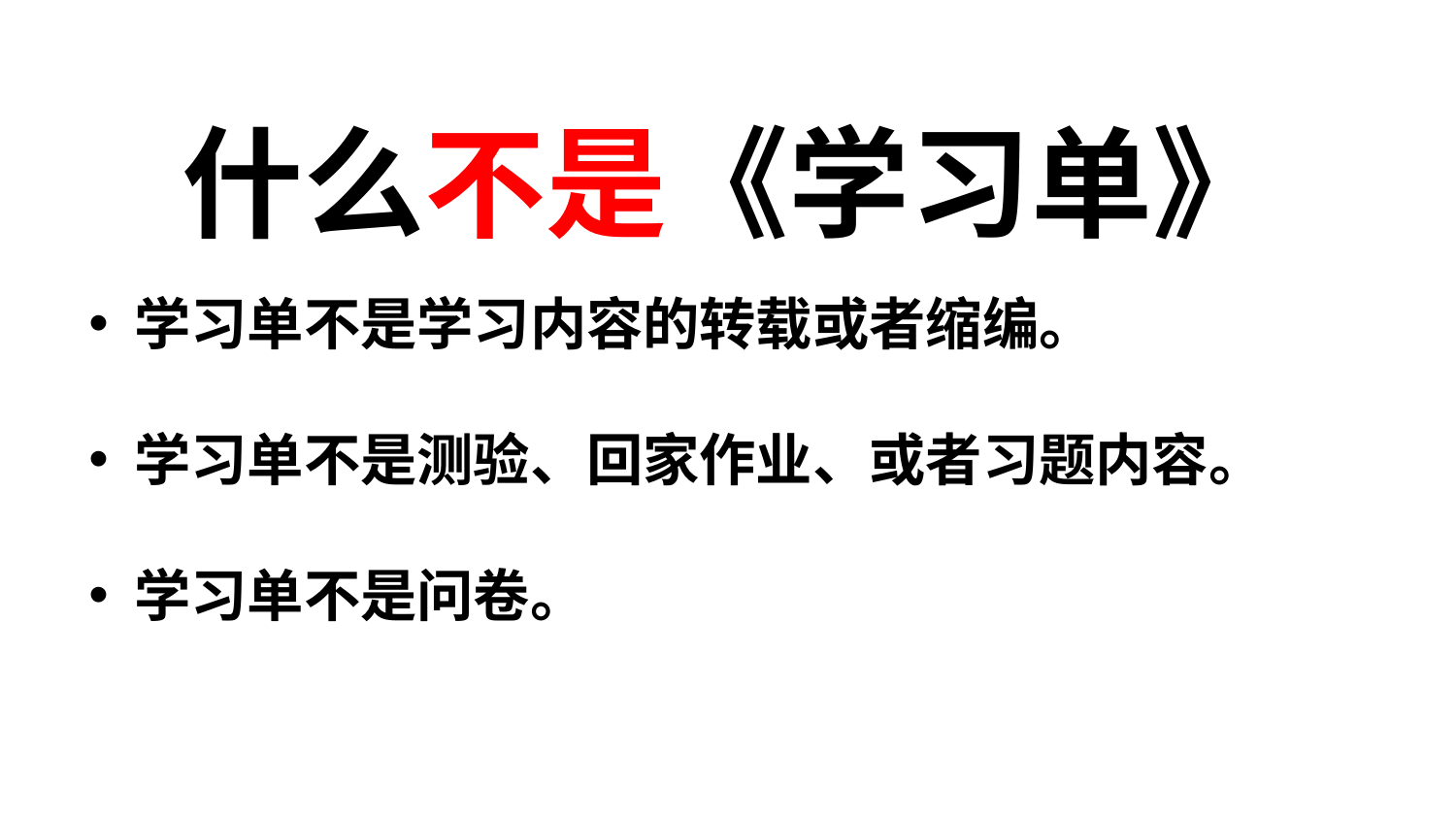

什么不是《学习单》
学习单不是学习内容的转载或者缩编。

学习单不是测验、回家作业、或者习题内容。

学习单不是问卷。